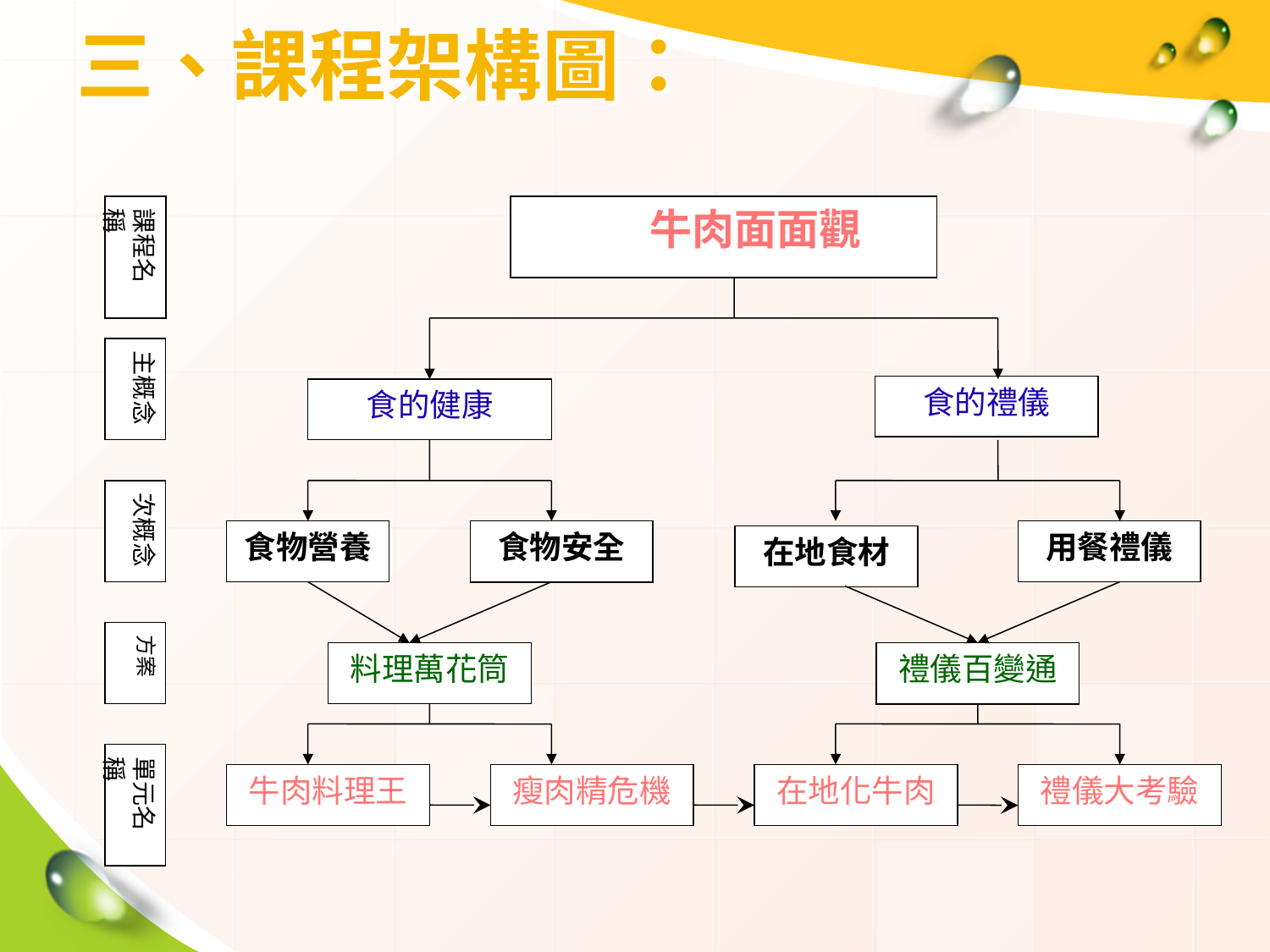

# 三、課程架構圖：

課程名稱
牛肉面面觀

主概念
食的禮儀
食的健康

次概念

食物營養

食物安全

用餐禮儀
在地食材

方案
料理萬花筒
 禮儀百變通

單元名稱
牛肉料理王
瘦肉精危機
在地化牛肉
禮儀大考驗